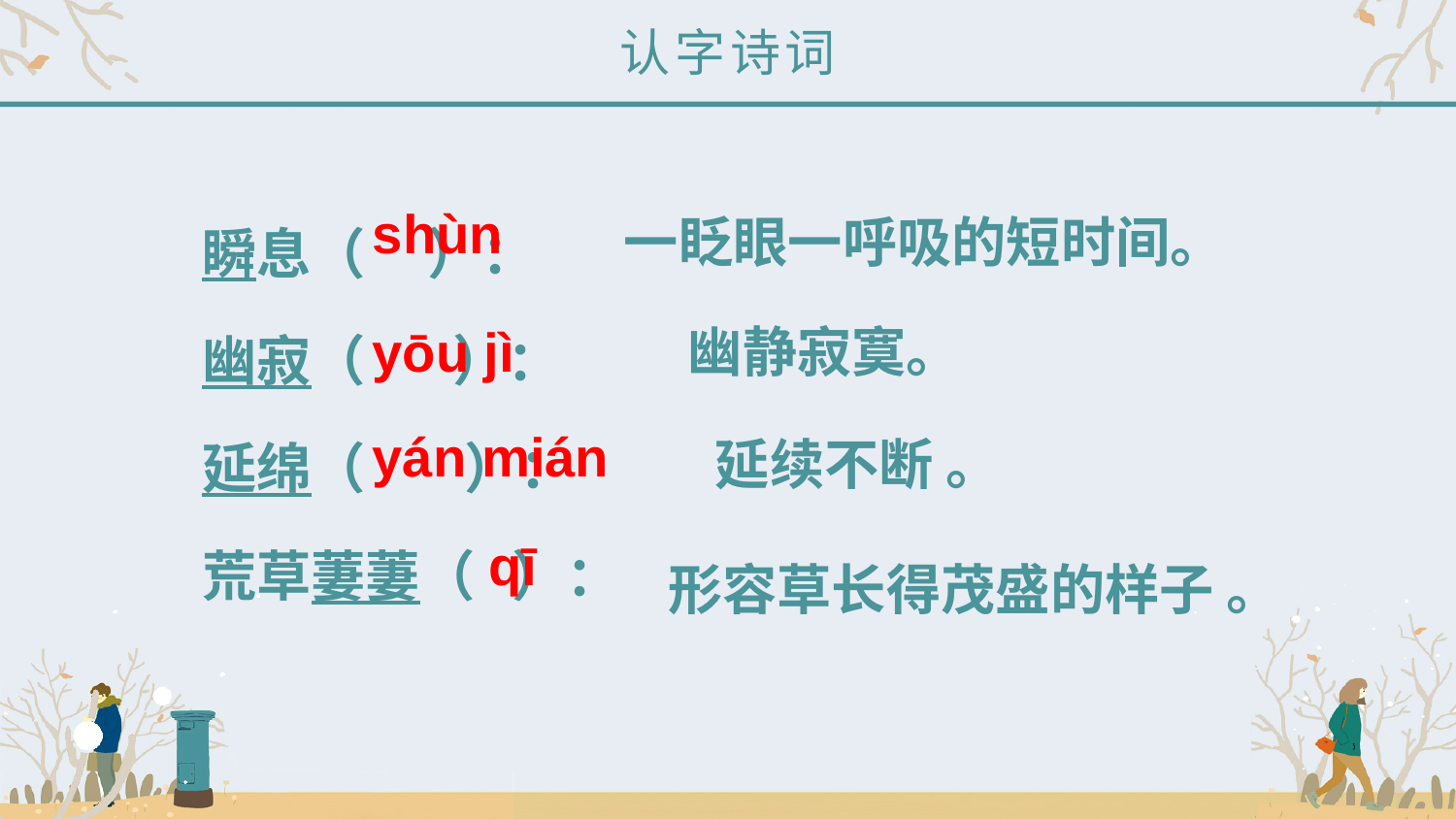

认字诗词

瞬息（     ）：
幽寂（       ）：
延绵（        ）：
荒草萋萋（   ）：
shùn
一眨眼一呼吸的短时间。
yōu jì
幽静寂寞。
yán mián
延续不断 。
qī
形容草长得茂盛的样子 。